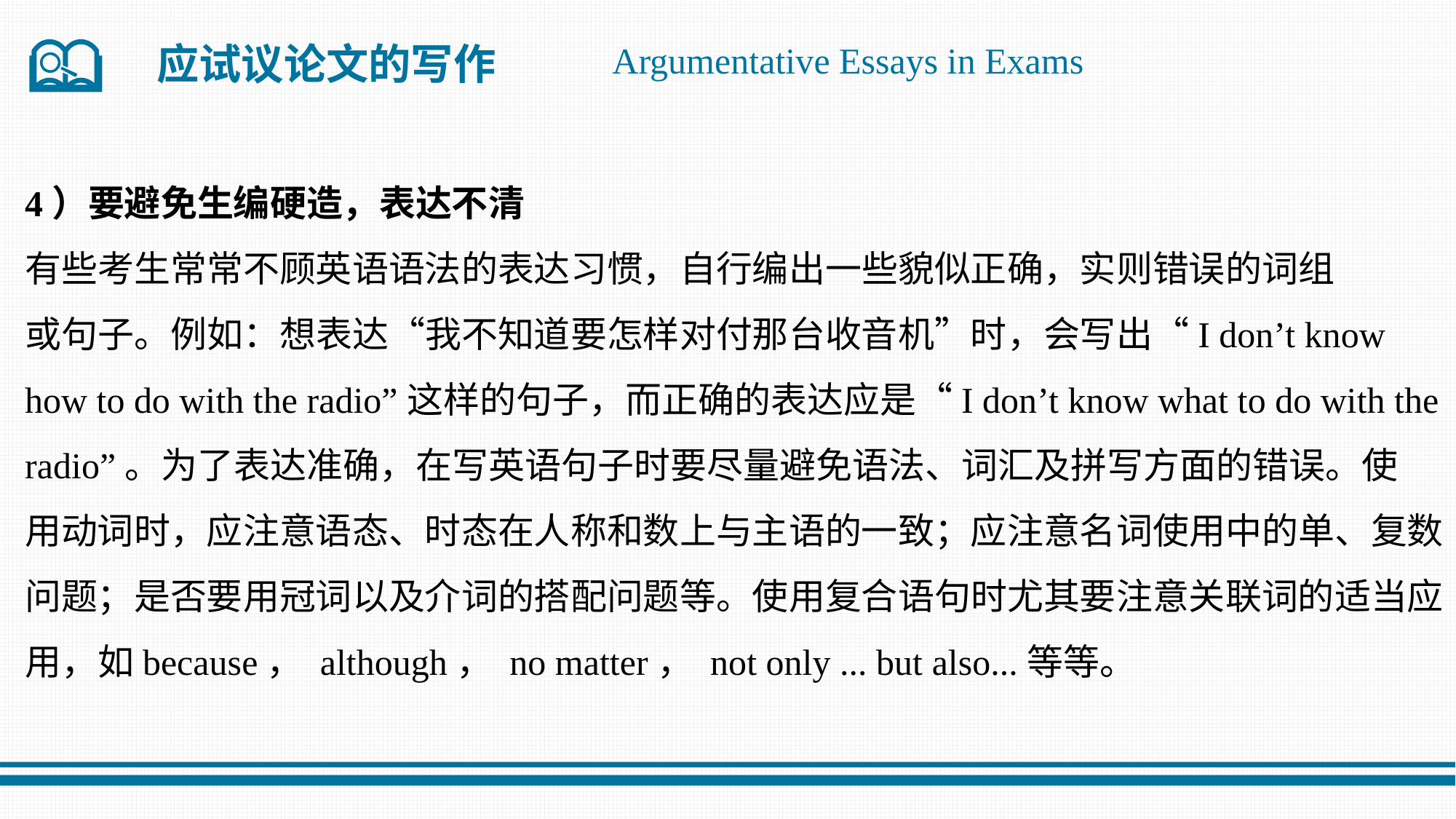

应试议论文的写作
Argumentative Essays in Exams
4）要避免生编硬造，表达不清
有些考生常常不顾英语语法的表达习惯，自行编出一些貌似正确，实则错误的词组
或句子。例如：想表达“我不知道要怎样对付那台收音机”时，会写出“I don’t know
how to do with the radio”这样的句子，而正确的表达应是“I don’t know what to do with the
radio”。为了表达准确，在写英语句子时要尽量避免语法、词汇及拼写方面的错误。使
用动词时，应注意语态、时态在人称和数上与主语的一致；应注意名词使用中的单、复数
问题；是否要用冠词以及介词的搭配问题等。使用复合语句时尤其要注意关联词的适当应
用，如because， although， no matter， not only ... but also...等等。